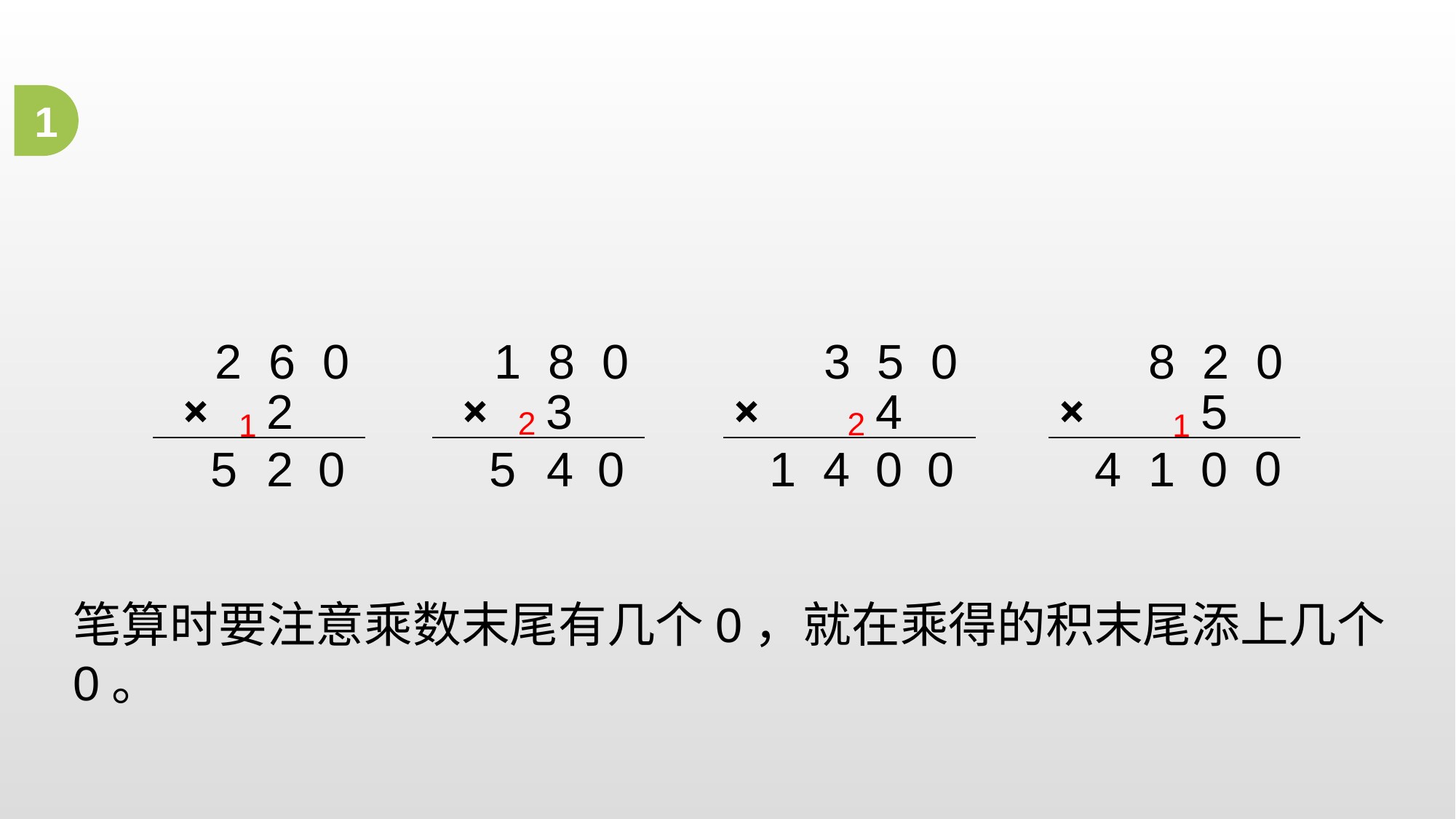

1
2  6  0
1  8  0
3  5  0
8  2  0
×   2
×   3
×     4
×     5
2
2
1
1
0
5
4
0
1  4
0
0
5
2
0
4  1
0
笔算时要注意乘数末尾有几个0，就在乘得的积末尾添上几个0。